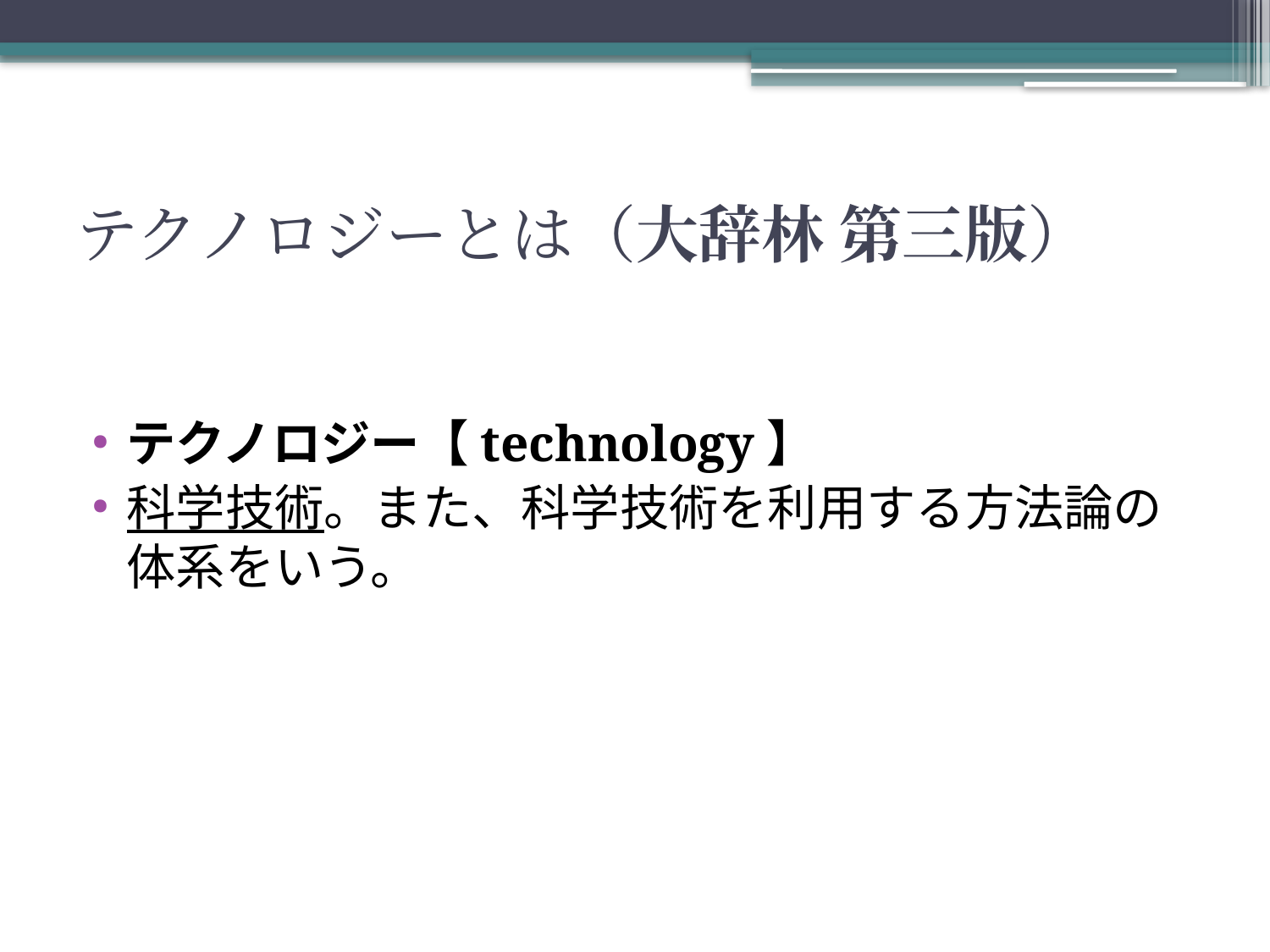

# テクノロジーとは（大辞林 第三版）
テクノロジー【technology】
科学技術。また、科学技術を利用する方法論の体系をいう。